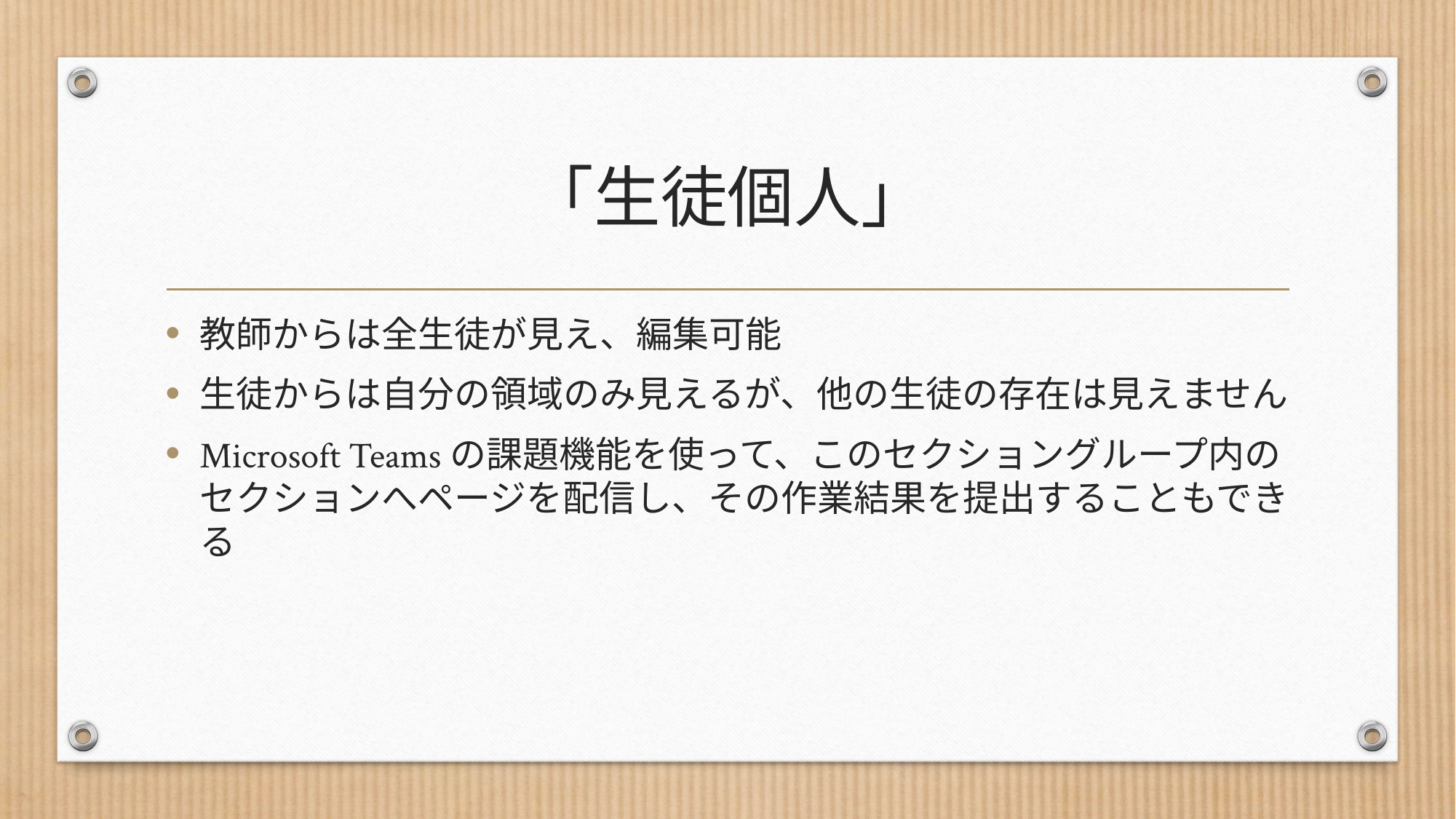

# 「生徒個人」
教師からは全生徒が見え、編集可能
生徒からは自分の領域のみ見えるが、他の生徒の存在は見えません
Microsoft Teamsの課題機能を使って、このセクショングループ内のセクションへページを配信し、その作業結果を提出することもできる